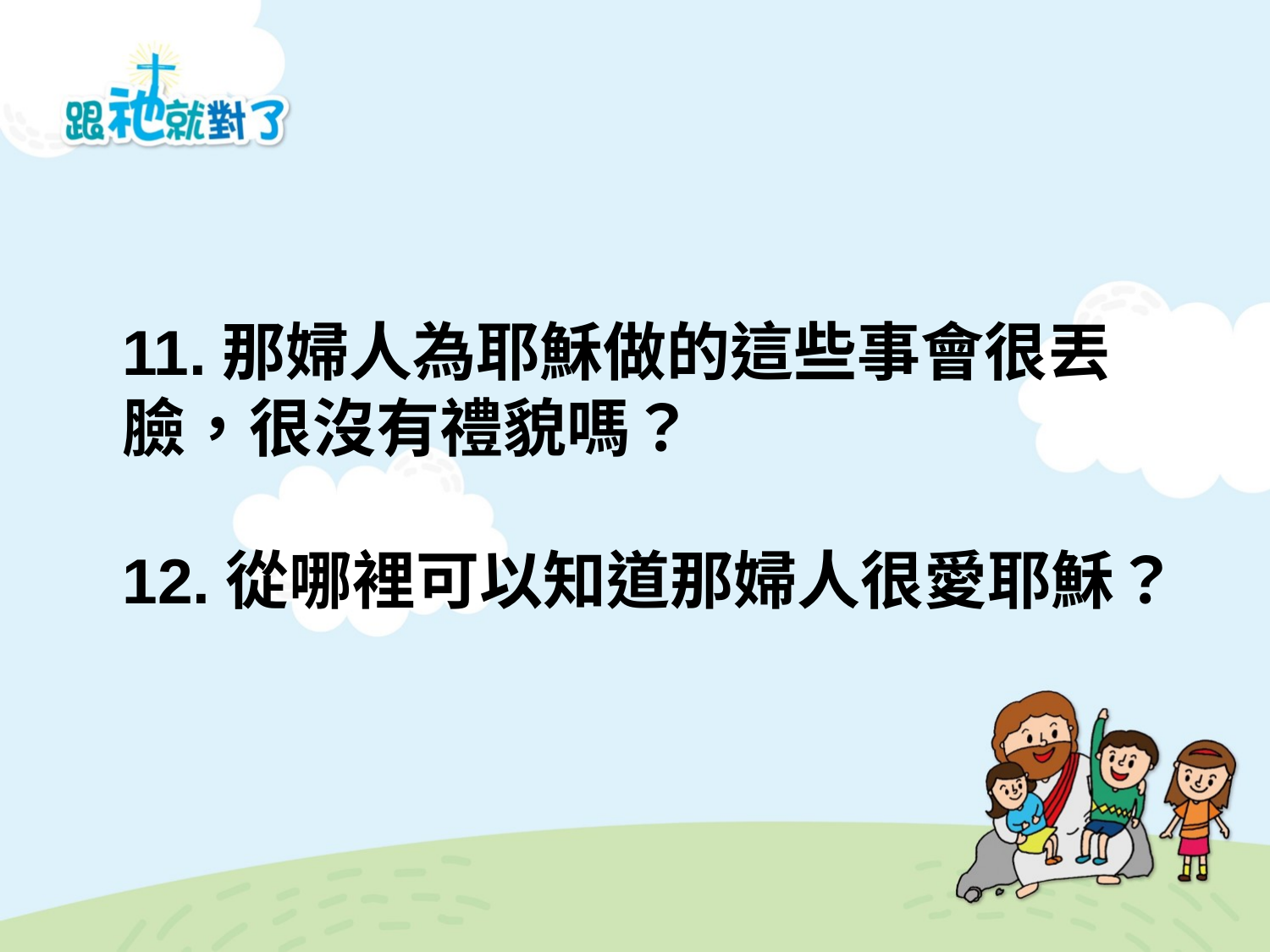

11.那婦人為耶穌做的這些事會很丟臉，很沒有禮貌嗎？

12.從哪裡可以知道那婦人很愛耶穌？